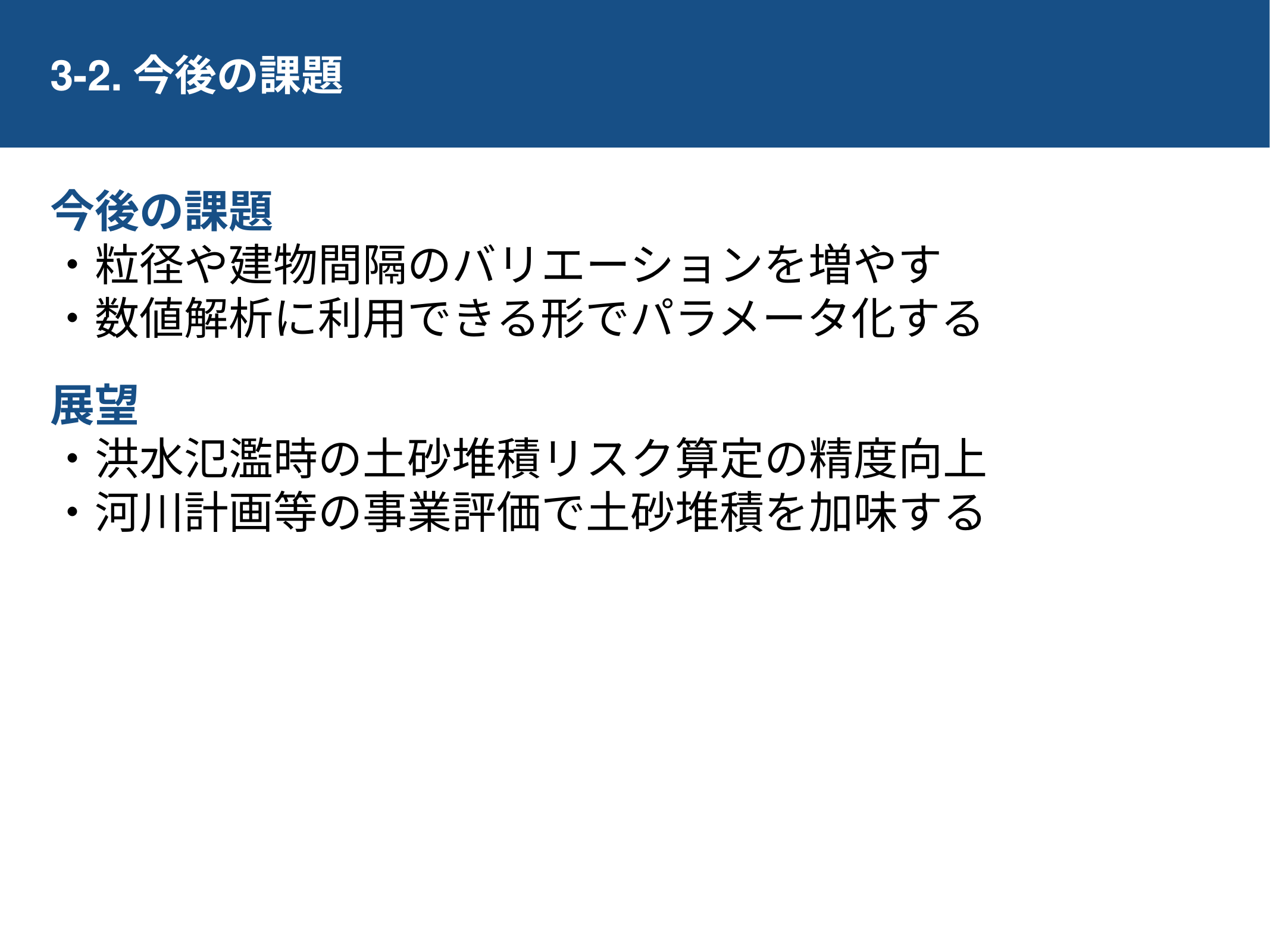

# 3-2.今後の課題
今後の課題
・粒径や建物間隔のバリエーションを増やす
・数値解析に利用できる形でパラメータ化する
展望
・洪水氾濫時の土砂堆積リスク算定の精度向上
・河川計画等の事業評価で土砂堆積を加味する